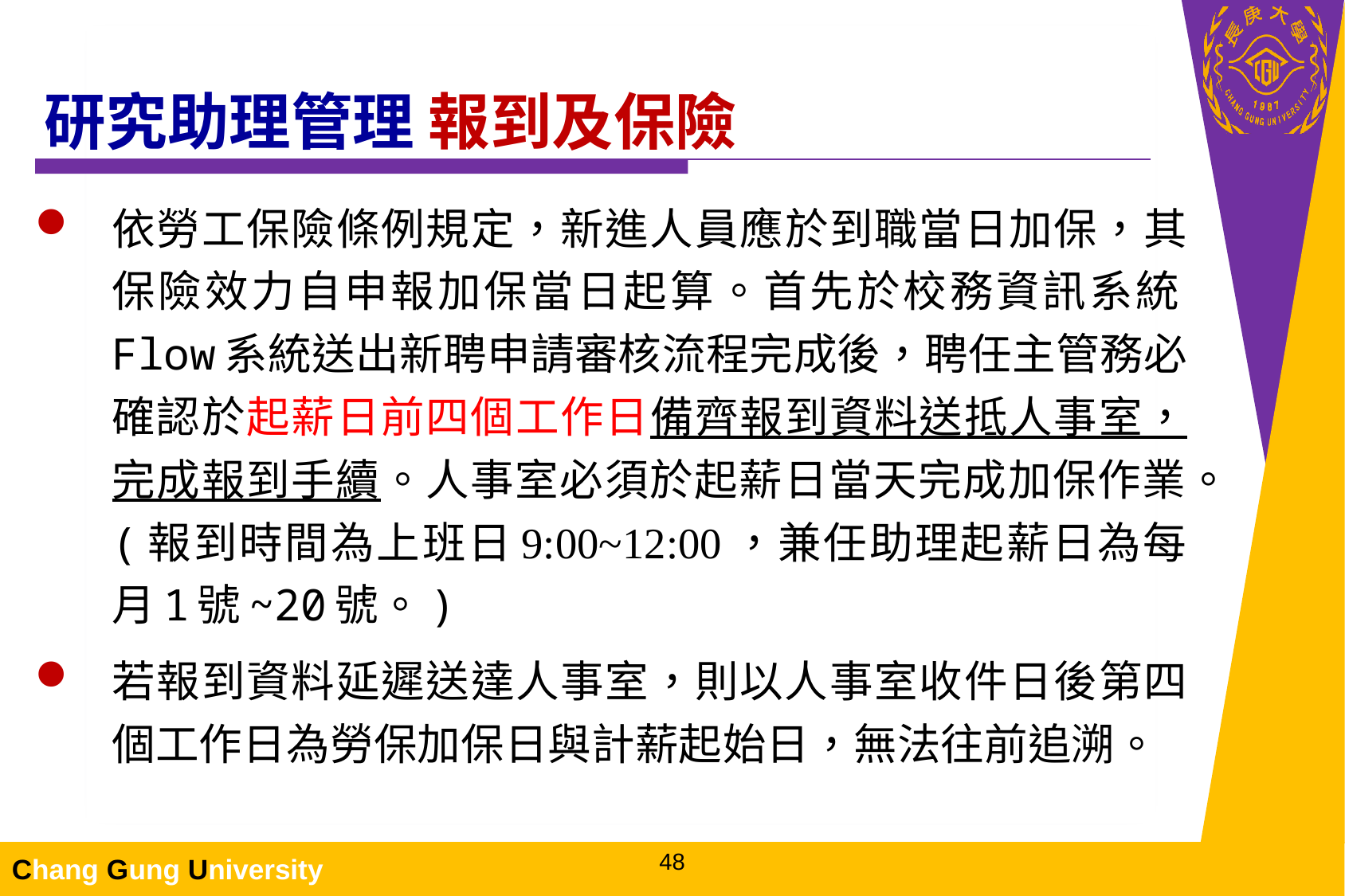

# 研究助理管理 報到及保險
依勞工保險條例規定，新進人員應於到職當日加保，其保險效力自申報加保當日起算。首先於校務資訊系統Flow系統送出新聘申請審核流程完成後，聘任主管務必確認於起薪日前四個工作日備齊報到資料送抵人事室，完成報到手續。人事室必須於起薪日當天完成加保作業。(報到時間為上班日9:00~12:00，兼任助理起薪日為每月1號~20號。)
若報到資料延遲送達人事室，則以人事室收件日後第四個工作日為勞保加保日與計薪起始日，無法往前追溯。

48